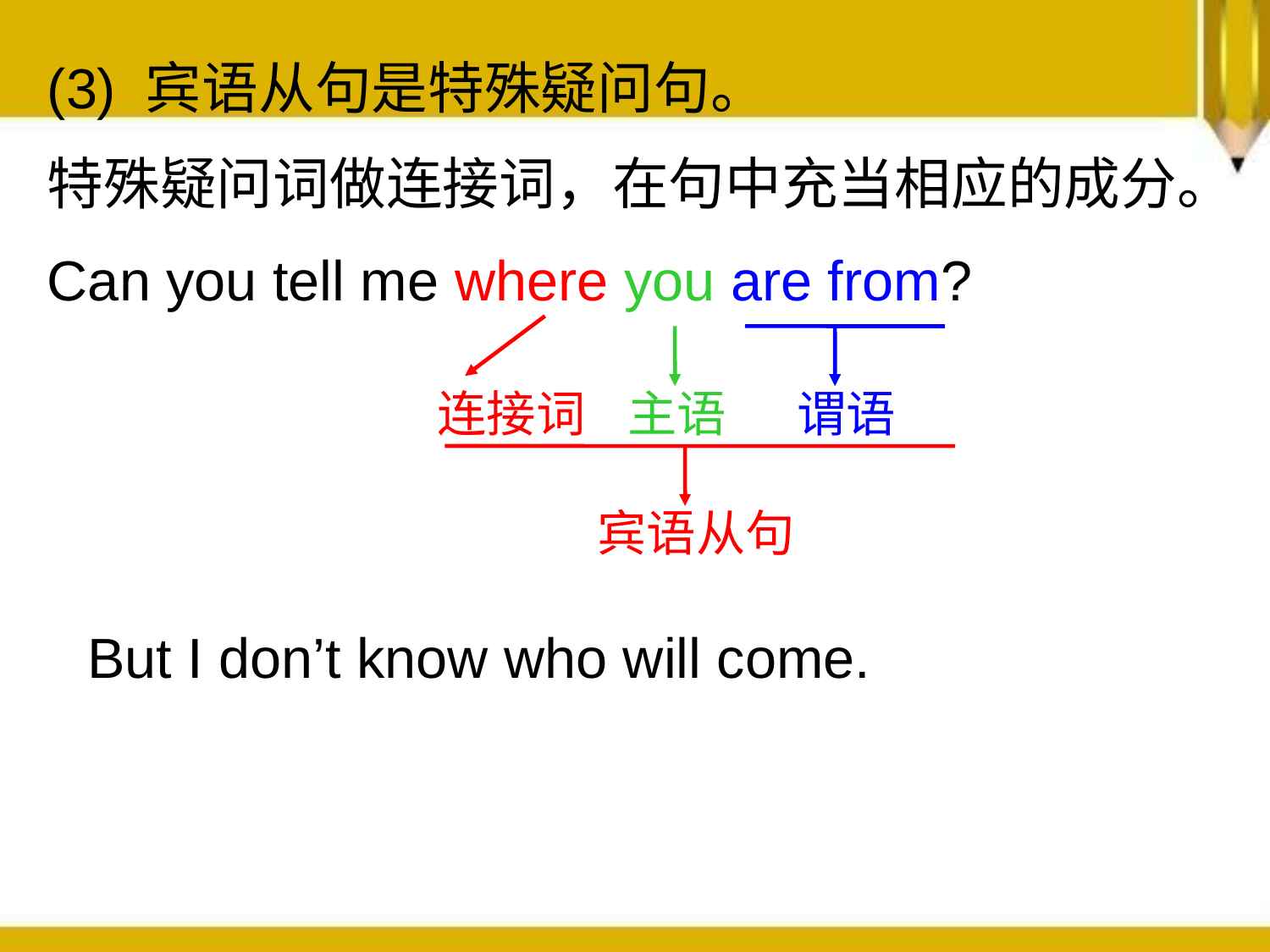

(3) 宾语从句是特殊疑问句。
特殊疑问词做连接词，在句中充当相应的成分。
Can you tell me where you are from?

连接词
主语
谓语

宾语从句
But I don’t know who will come.